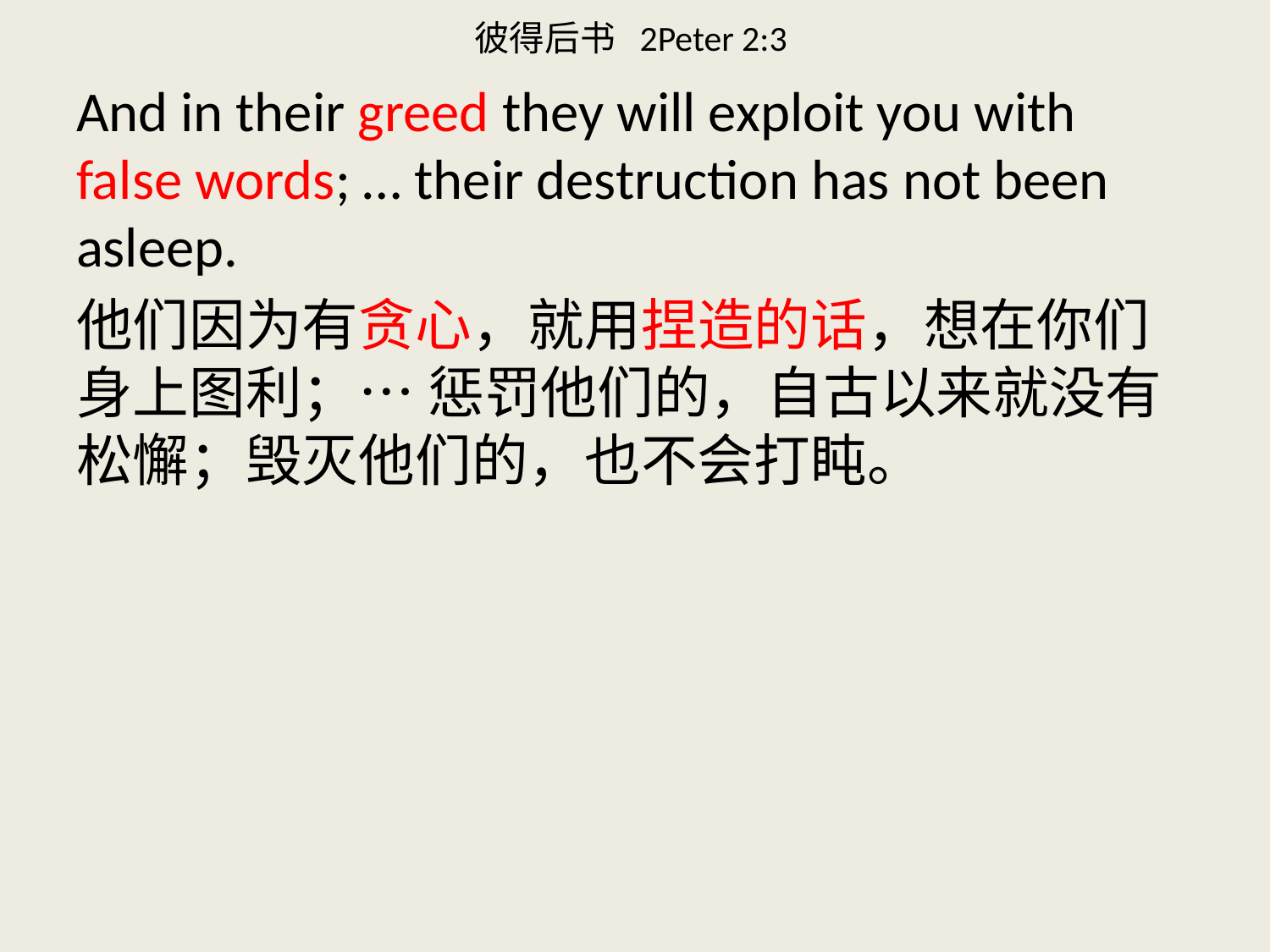

# 彼得后书  2Peter 2:3
And in their greed they will exploit you with false words; … their destruction has not been asleep.
他们因为有贪心，就用捏造的话，想在你们身上图利；… 惩罚他们的，自古以来就没有松懈；毁灭他们的，也不会打盹。